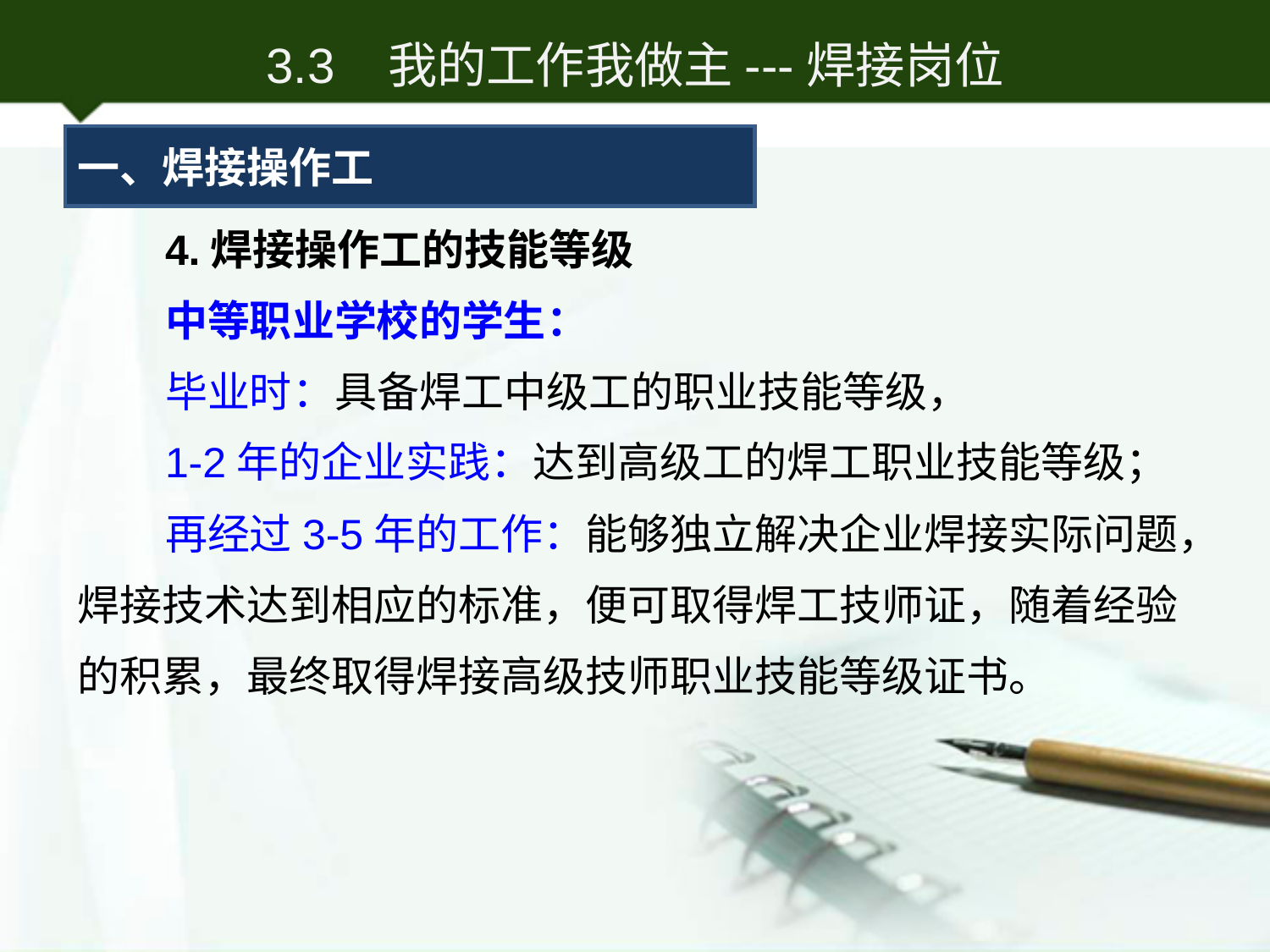

3.3   我的工作我做主---焊接岗位
一、焊接操作工
4.焊接操作工的技能等级
中等职业学校的学生：
毕业时：具备焊工中级工的职业技能等级，
1-2年的企业实践：达到高级工的焊工职业技能等级；
再经过3-5年的工作：能够独立解决企业焊接实际问题，焊接技术达到相应的标准，便可取得焊工技师证，随着经验的积累，最终取得焊接高级技师职业技能等级证书。